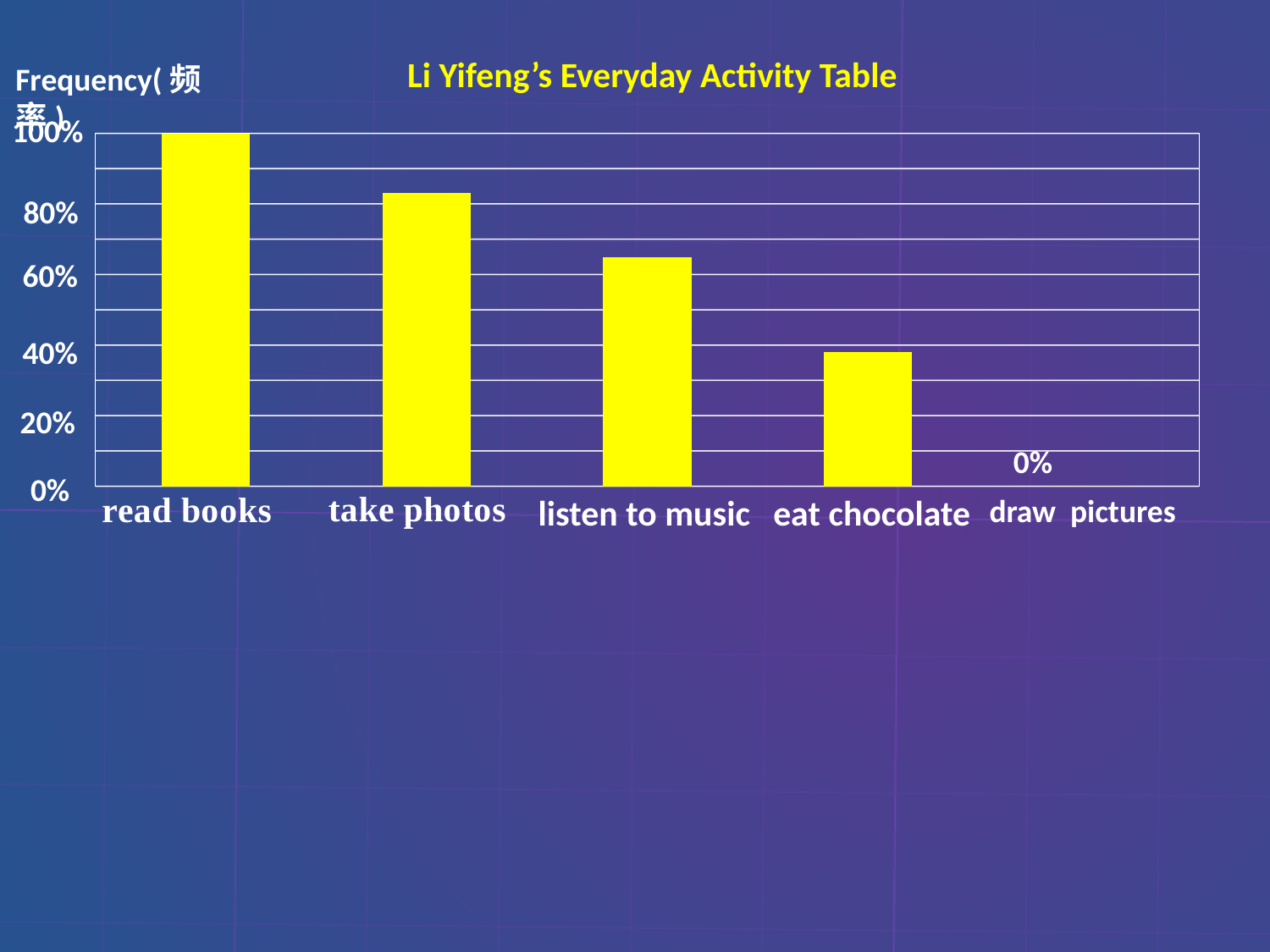

Li Yifeng’s Everyday Activity Table
Frequency(频率)
100%

### Chart:

| Category | 列1 |
|---|---|
|  | 1.0 |
| take photos | 0.83 |
|  | 0.65 |
|  | 0.38 |
| draw pictures | 0.0 |
80%
60%
40%
20%
0%
0%
draw  pictures
listen to music
eat chocolate